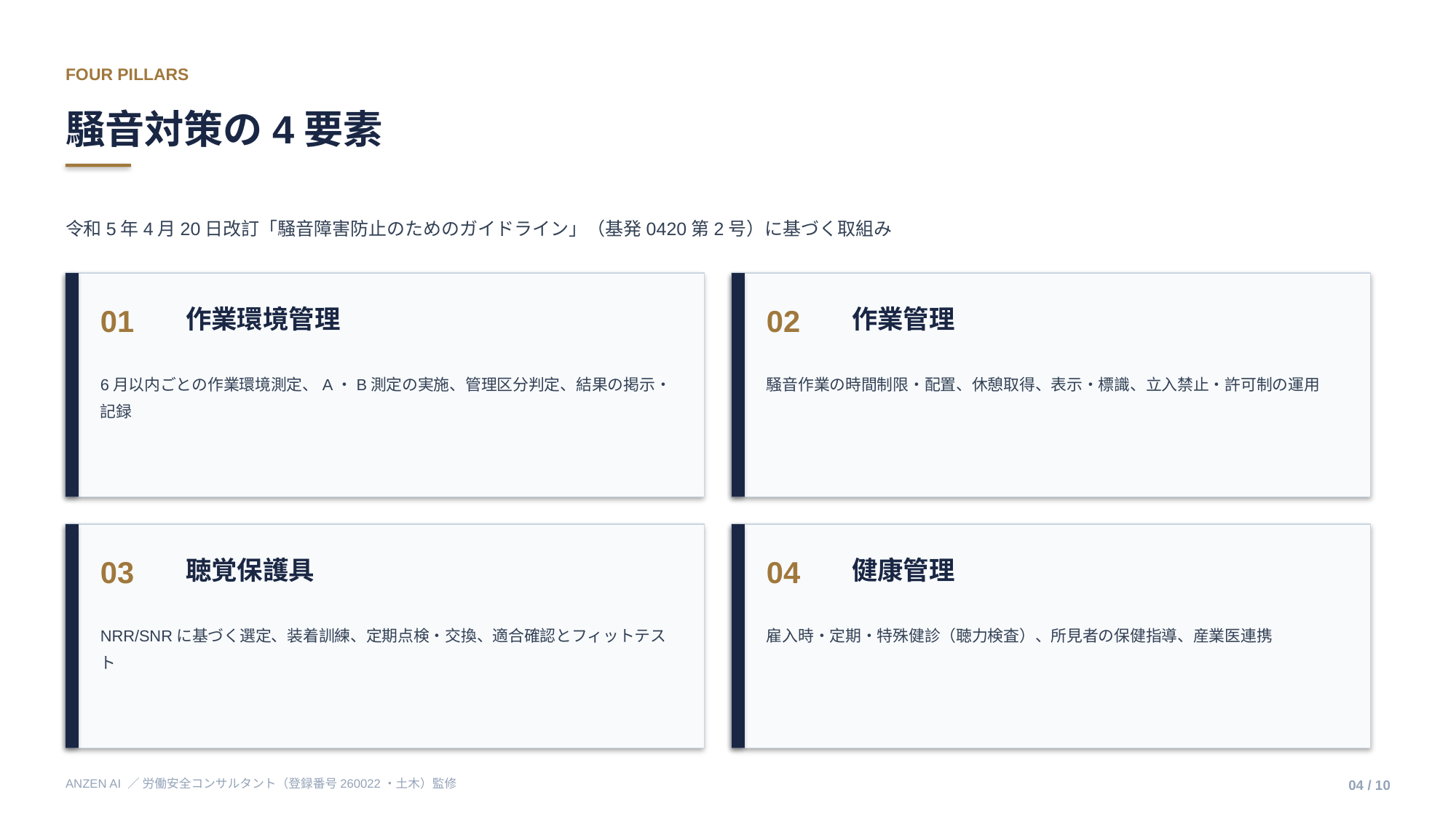

FOUR PILLARS
騒音対策の4要素

令和5年4月20日改訂「騒音障害防止のためのガイドライン」（基発0420第2号）に基づく取組み

01
02
作業環境管理
作業管理
6月以内ごとの作業環境測定、A・B測定の実施、管理区分判定、結果の掲示・記録
騒音作業の時間制限・配置、休憩取得、表示・標識、立入禁止・許可制の運用

03
04
聴覚保護具
健康管理
NRR/SNRに基づく選定、装着訓練、定期点検・交換、適合確認とフィットテスト
雇入時・定期・特殊健診（聴力検査）、所見者の保健指導、産業医連携
ANZEN AI ／ 労働安全コンサルタント（登録番号260022・土木）監修
04 / 10